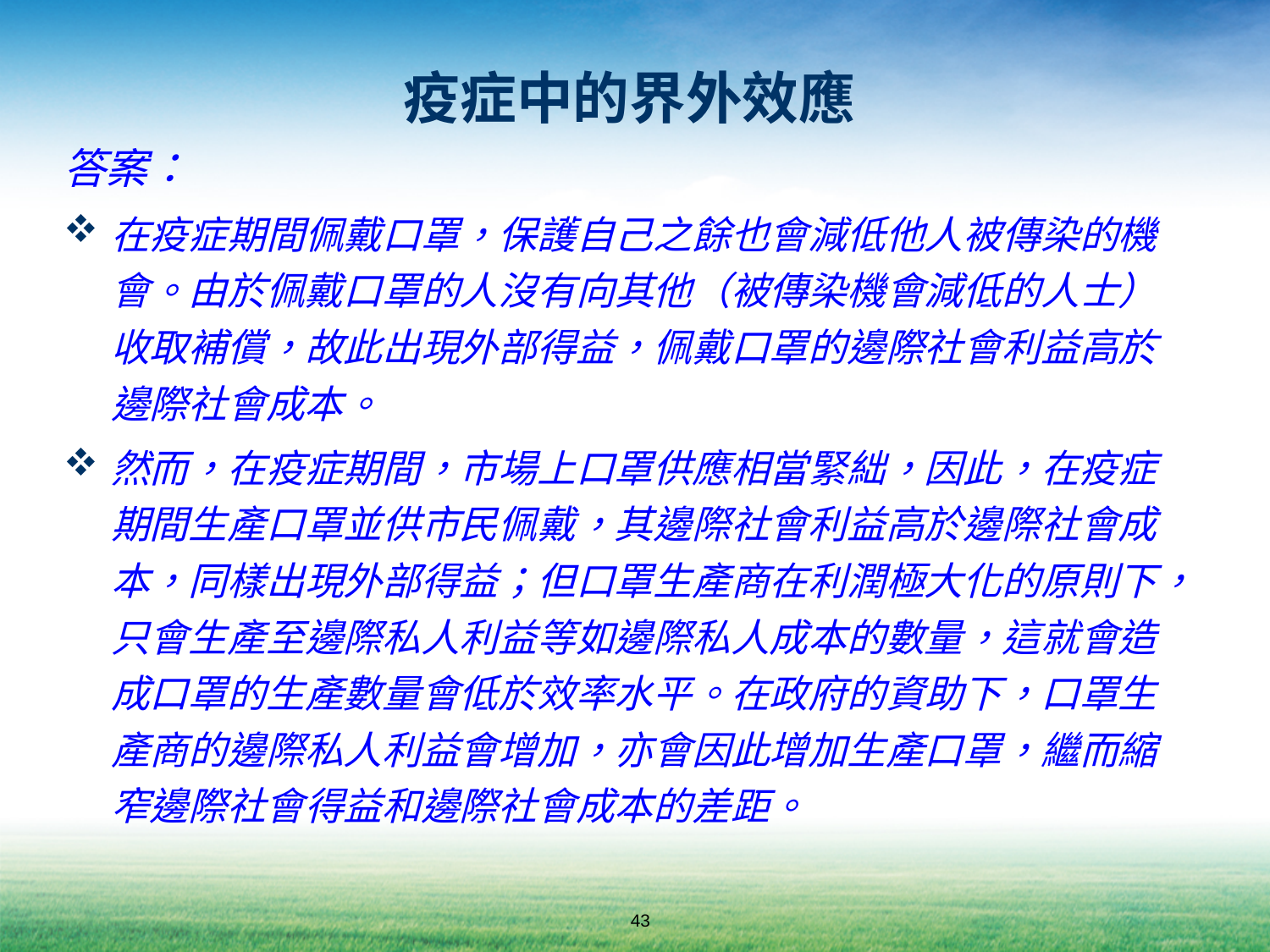

# 疫症中的界外效應
答案：
在疫症期間佩戴口罩，保護自己之餘也會減低他人被傳染的機會。由於佩戴口罩的人沒有向其他（被傳染機會減低的人士）收取補償，故此出現外部得益，佩戴口罩的邊際社會利益高於邊際社會成本。
然而，在疫症期間，市場上口罩供應相當緊絀，因此，在疫症期間生產口罩並供市民佩戴，其邊際社會利益高於邊際社會成本，同樣出現外部得益；但口罩生產商在利潤極大化的原則下，只會生產至邊際私人利益等如邊際私人成本的數量，這就會造成口罩的生產數量會低於效率水平。在政府的資助下，口罩生產商的邊際私人利益會增加，亦會因此增加生產口罩，繼而縮窄邊際社會得益和邊際社會成本的差距。

43